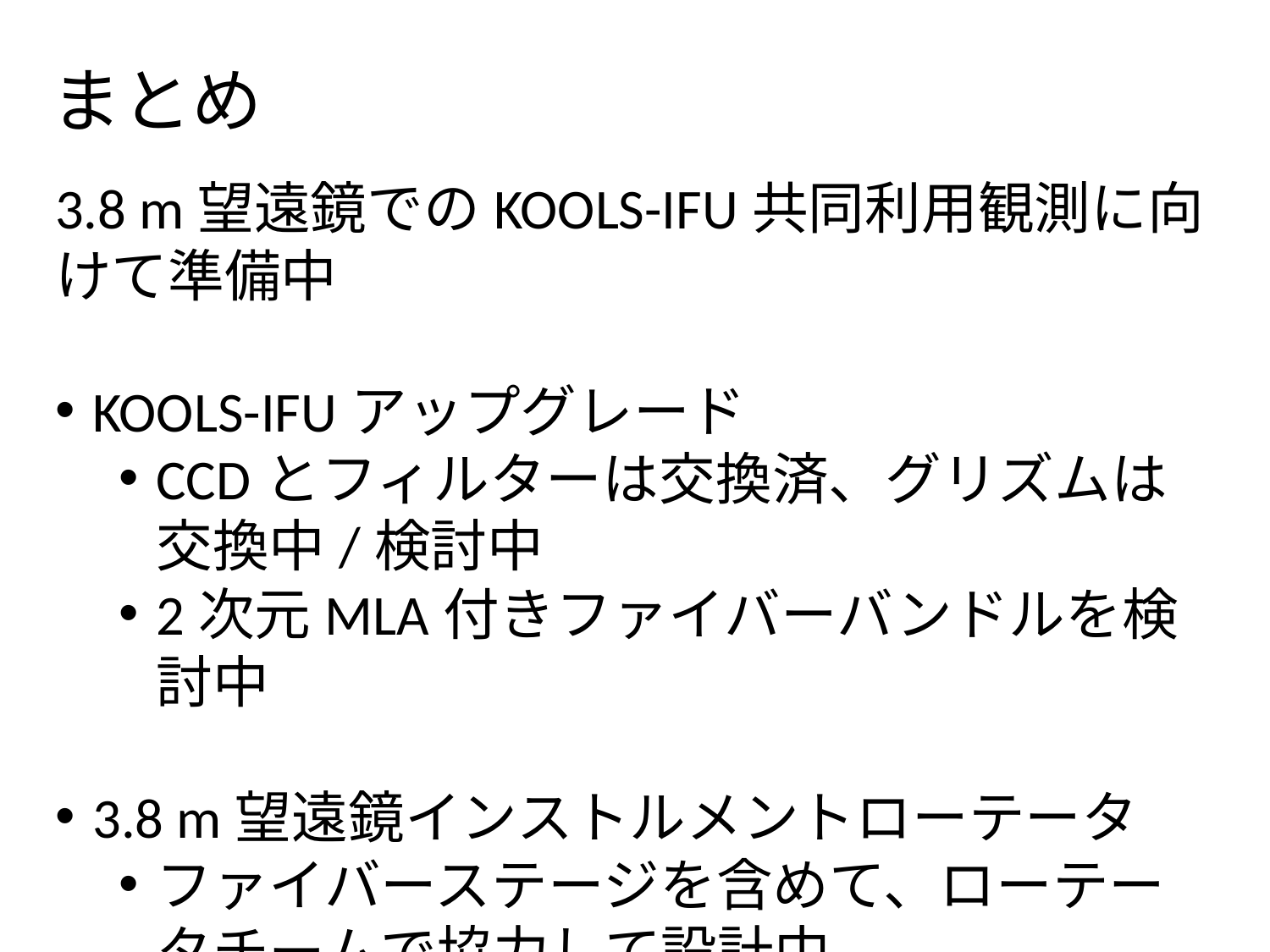

まとめ
3.8 m望遠鏡でのKOOLS-IFU共同利用観測に向けて準備中

KOOLS-IFUアップグレード
CCDとフィルターは交換済、グリズムは交換中/検討中
2次元MLA付きファイバーバンドルを検討中

3.8 m望遠鏡インストルメントローテータ
ファイバーステージを含めて、ローテータチームで協力して設計中